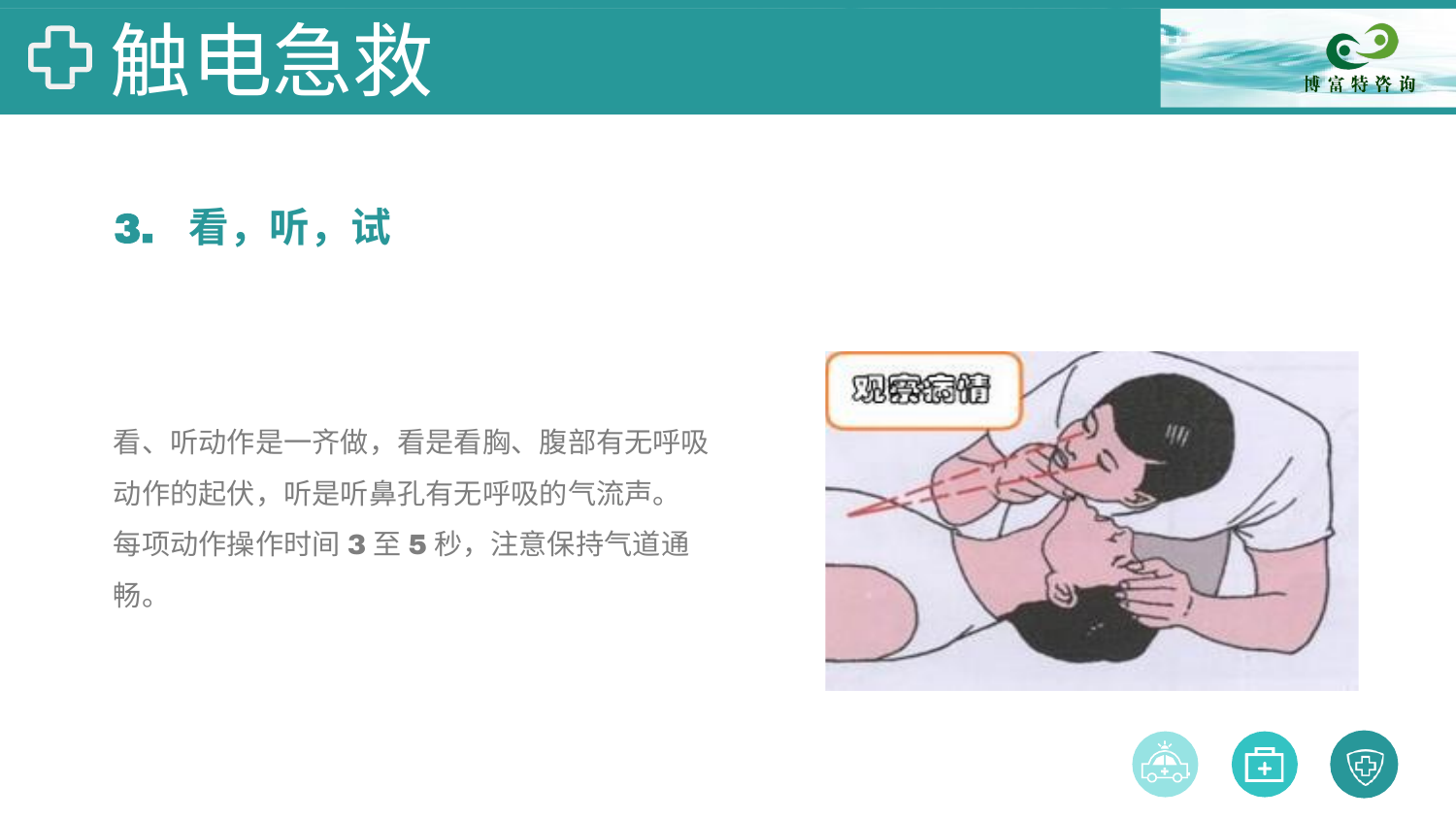

# 触电急救

3.	看，听，试

看、听动作是一齐做，看是看胸、腹部有无呼吸 动作的起伏，听是听鼻孔有无呼吸的气流声。 每项动作操作时间3至5秒，注意保持气道通畅。